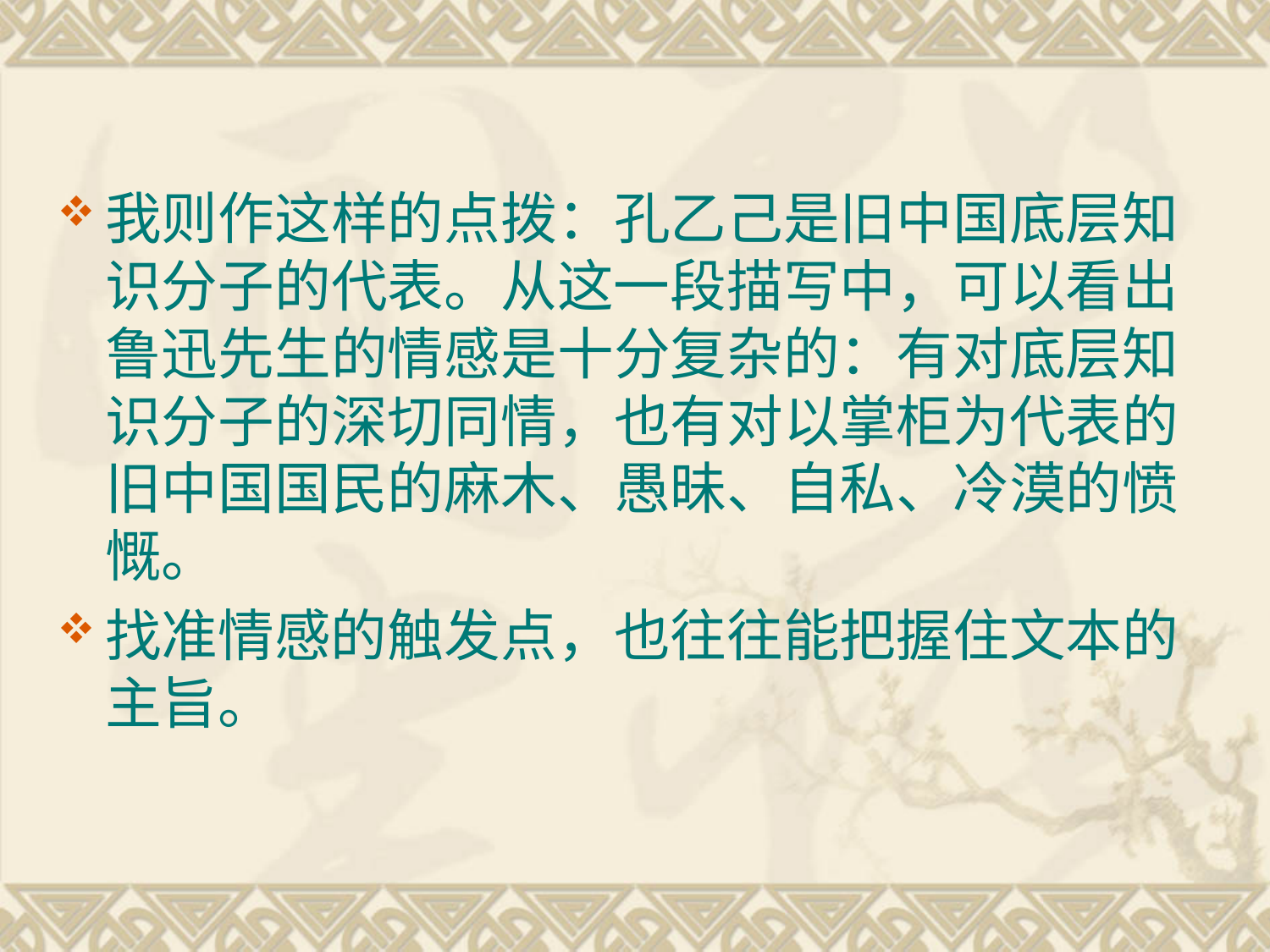

我则作这样的点拨：孔乙己是旧中国底层知识分子的代表。从这一段描写中，可以看出鲁迅先生的情感是十分复杂的：有对底层知识分子的深切同情，也有对以掌柜为代表的旧中国国民的麻木、愚昧、自私、冷漠的愤慨。
找准情感的触发点，也往往能把握住文本的主旨。